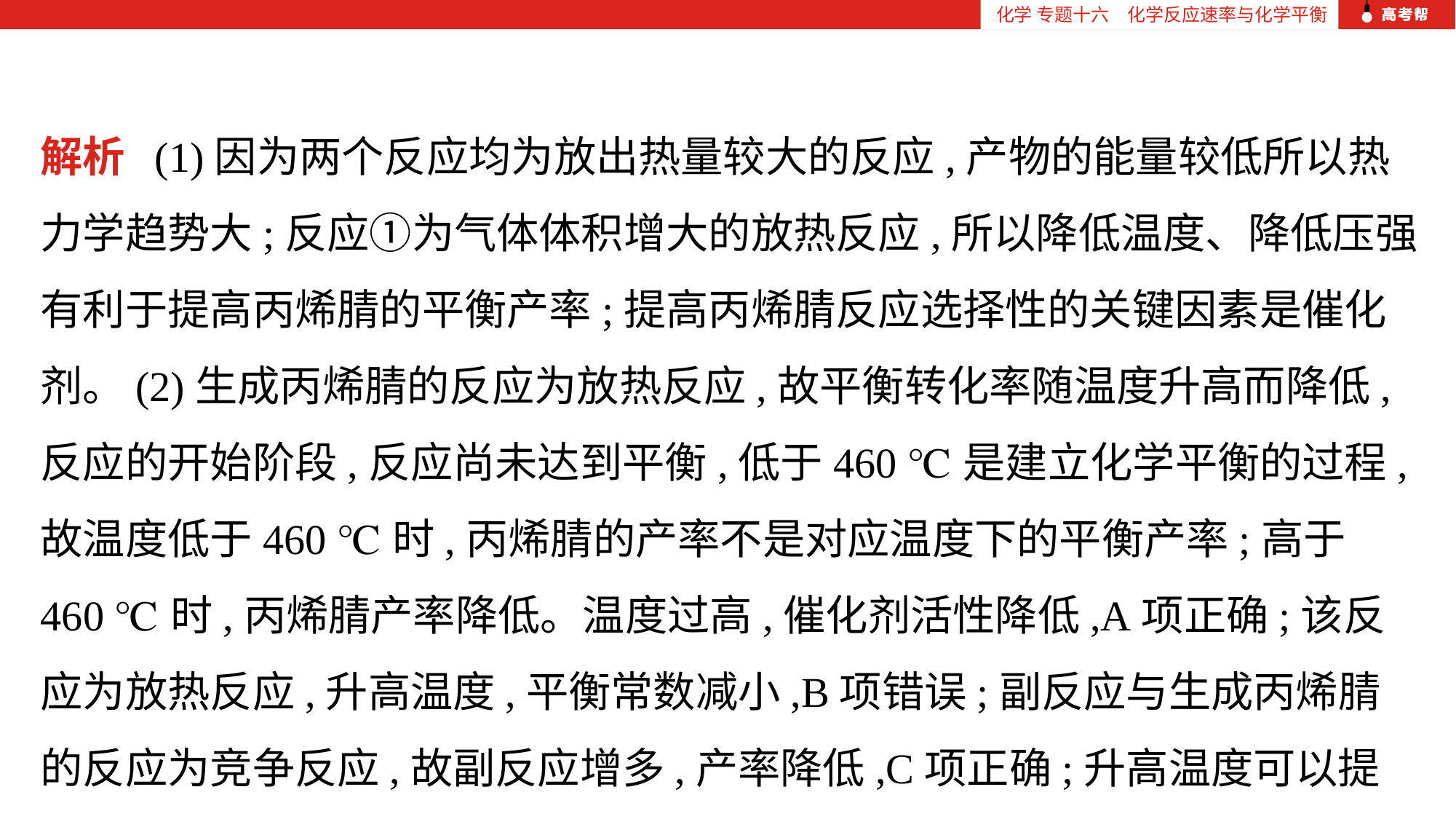

化学 专题十六　化学反应速率与化学平衡

解析  (1)因为两个反应均为放出热量较大的反应,产物的能量较低所以热力学趋势大;反应①为气体体积增大的放热反应,所以降低温度、降低压强有利于提高丙烯腈的平衡产率;提高丙烯腈反应选择性的关键因素是催化剂。(2)生成丙烯腈的反应为放热反应,故平衡转化率随温度升高而降低,反应的开始阶段,反应尚未达到平衡,低于460 ℃是建立化学平衡的过程,故温度低于460 ℃时,丙烯腈的产率不是对应温度下的平衡产率;高于460 ℃时,丙烯腈产率降低。温度过高,催化剂活性降低,A项正确;该反应为放热反应,升高温度,平衡常数减小,B项错误;副反应与生成丙烯腈的反应为竞争反应,故副反应增多,产率降低,C项正确;升高温度可以提高活化分子的百分数,但不能